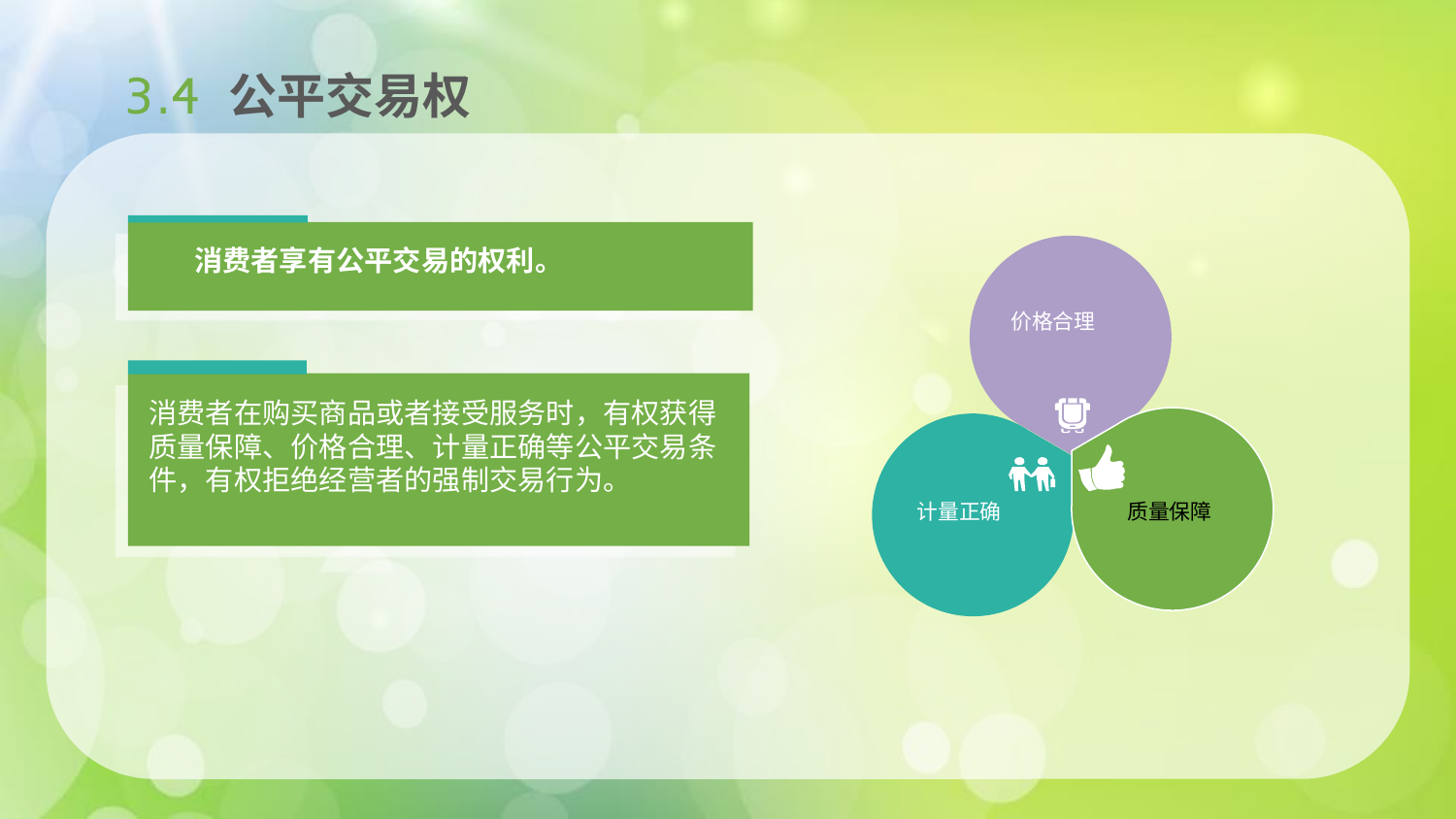

3.4 公平交易权

      消费者享有公平交易的权利。

价格合理
计量正确
质量保障

消费者在购买商品或者接受服务时，有权获得质量保障、价格合理、计量正确等公平交易条件，有权拒绝经营者的强制交易行为。